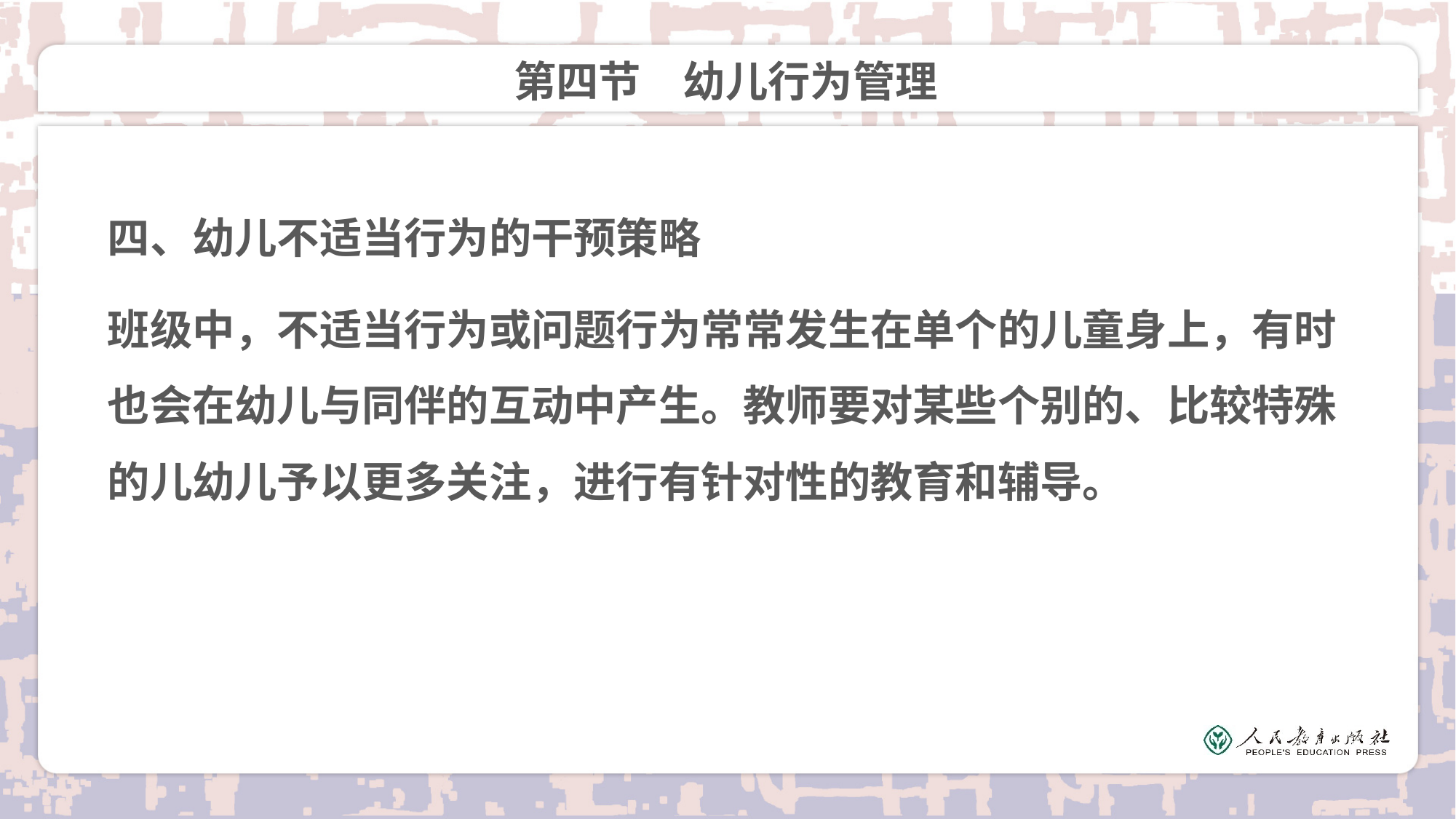

# 第四节　幼儿行为管理
四、幼儿不适当行为的干预策略
班级中，不适当行为或问题行为常常发生在单个的儿童身上，有时也会在幼儿与同伴的互动中产生。教师要对某些个别的、比较特殊的儿幼儿予以更多关注，进行有针对性的教育和辅导。